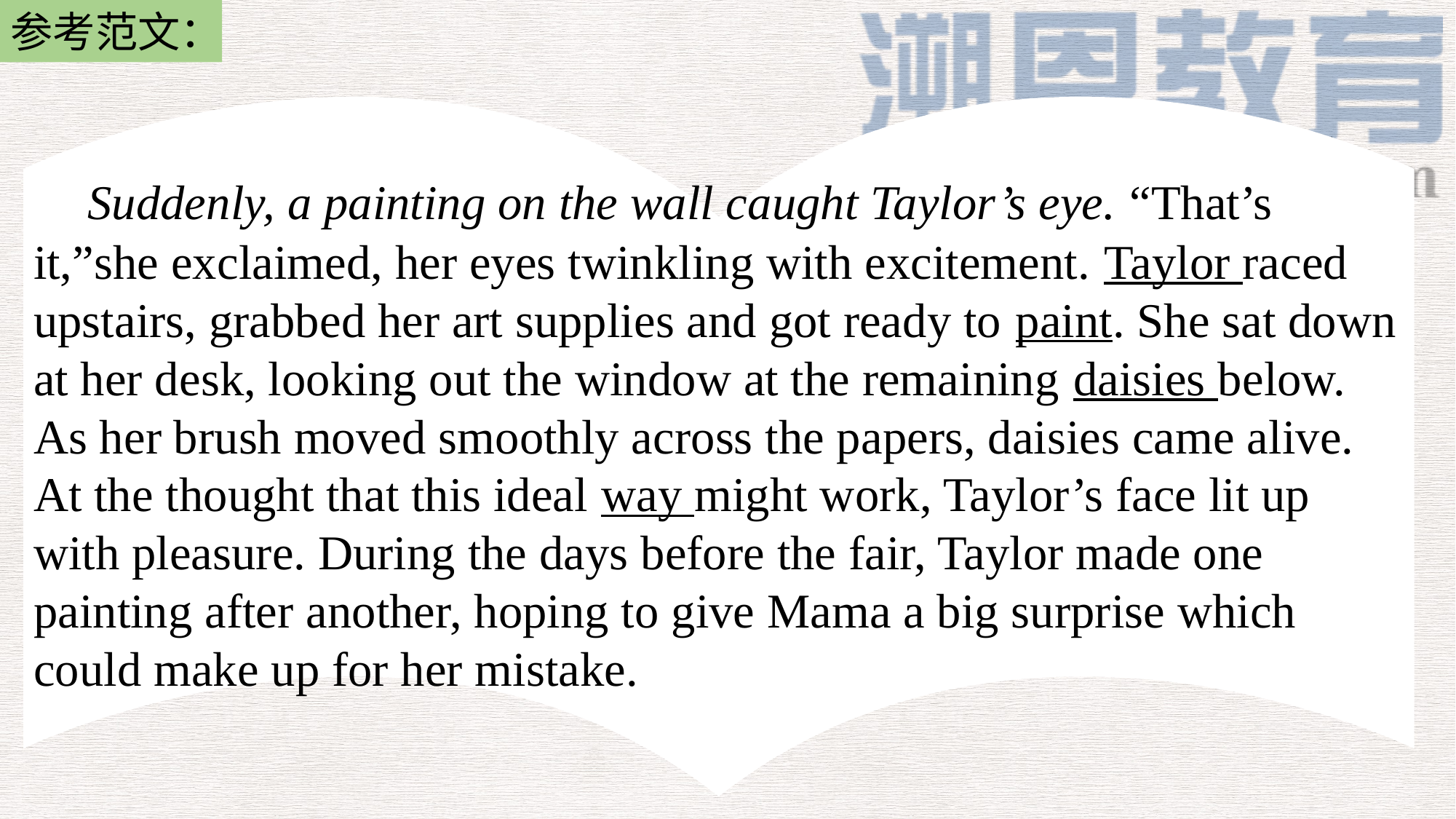

参考范文：

      Suddenly, a painting on the wall caught Taylor’s eye. “That’s it,”she exclaimed, her eyes twinkling with excitement. Taylor raced upstairs, grabbed her art supplies and got ready to paint. She sat down at her desk, looking out the window at the remaining daisies below. As her brush moved smoothly across the papers, daisies came alive. At the thought that this ideal way might work, Taylor’s face lit up with pleasure. During the days before the fair, Taylor made one painting after another, hoping to give Mama a big surprise which could make up for her mistake.